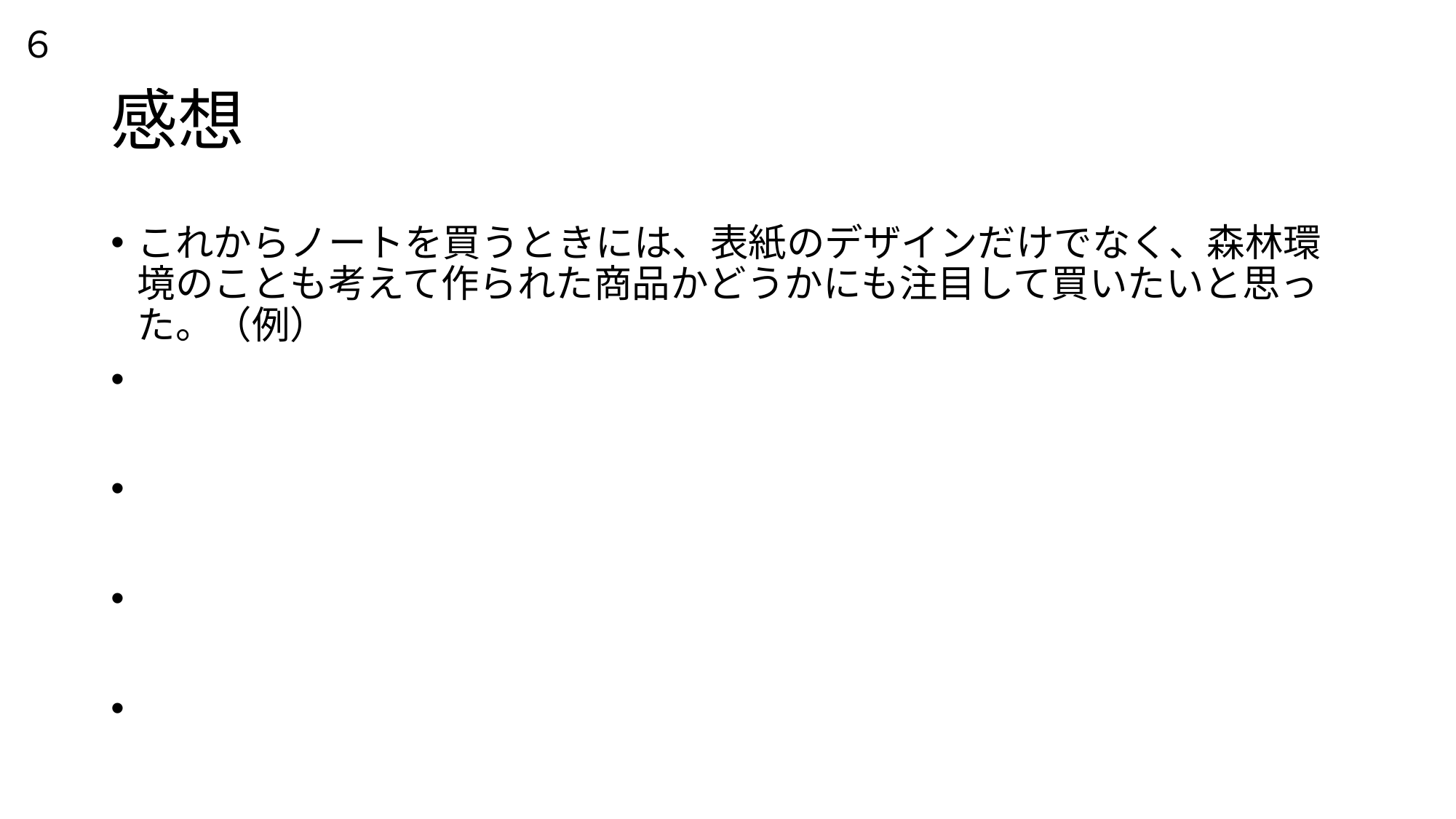

６
# 感想
これからノートを買うときには、表紙のデザインだけでなく、森林環境のことも考えて作られた商品かどうかにも注目して買いたいと思った。（例）